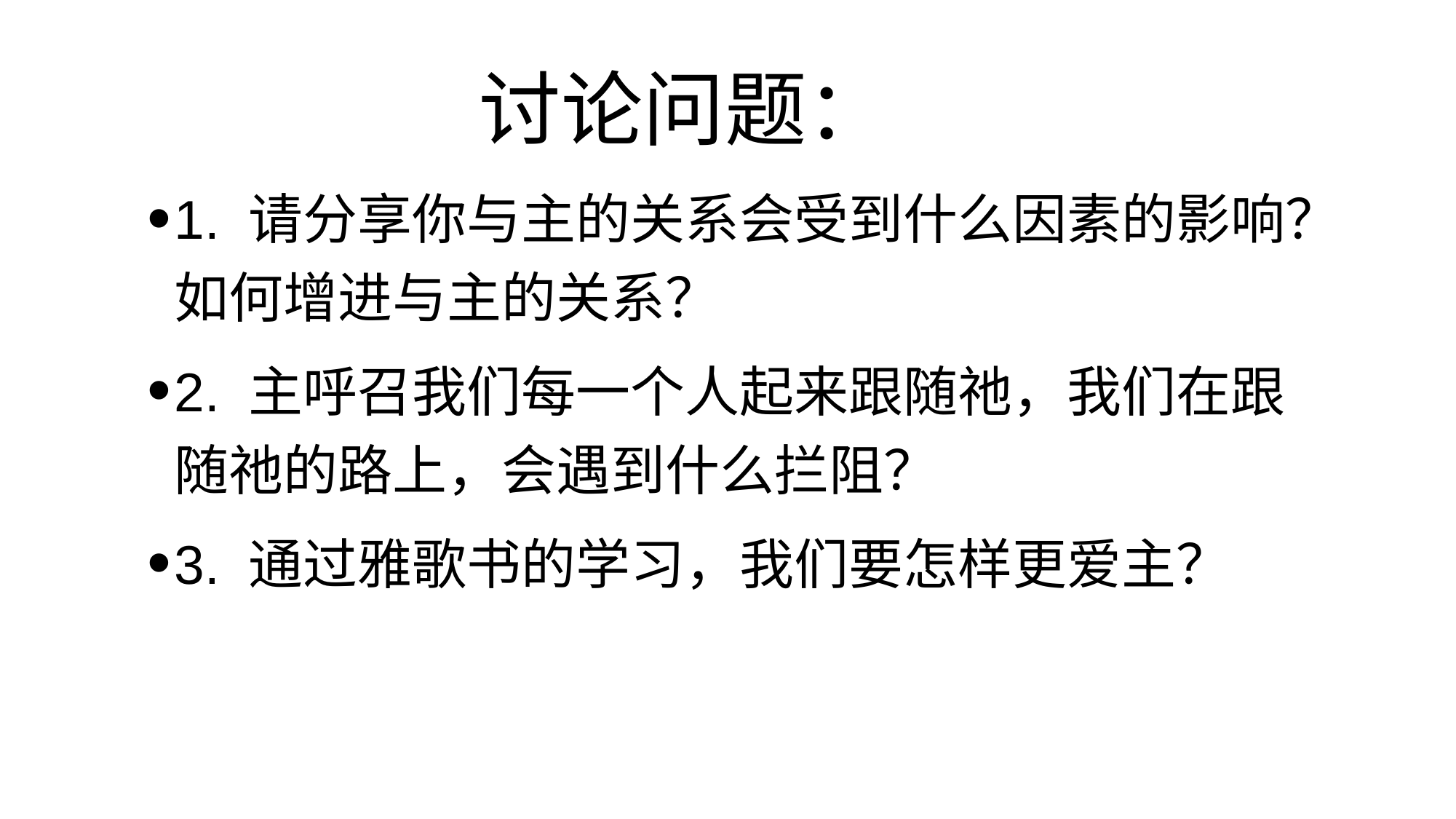

# 讨论问题：
1. 请分享你与主的关系会受到什么因素的影响？如何增进与主的关系？
2. 主呼召我们每一个人起来跟随祂，我们在跟随祂的路上，会遇到什么拦阻？
3. 通过雅歌书的学习，我们要怎样更爱主？